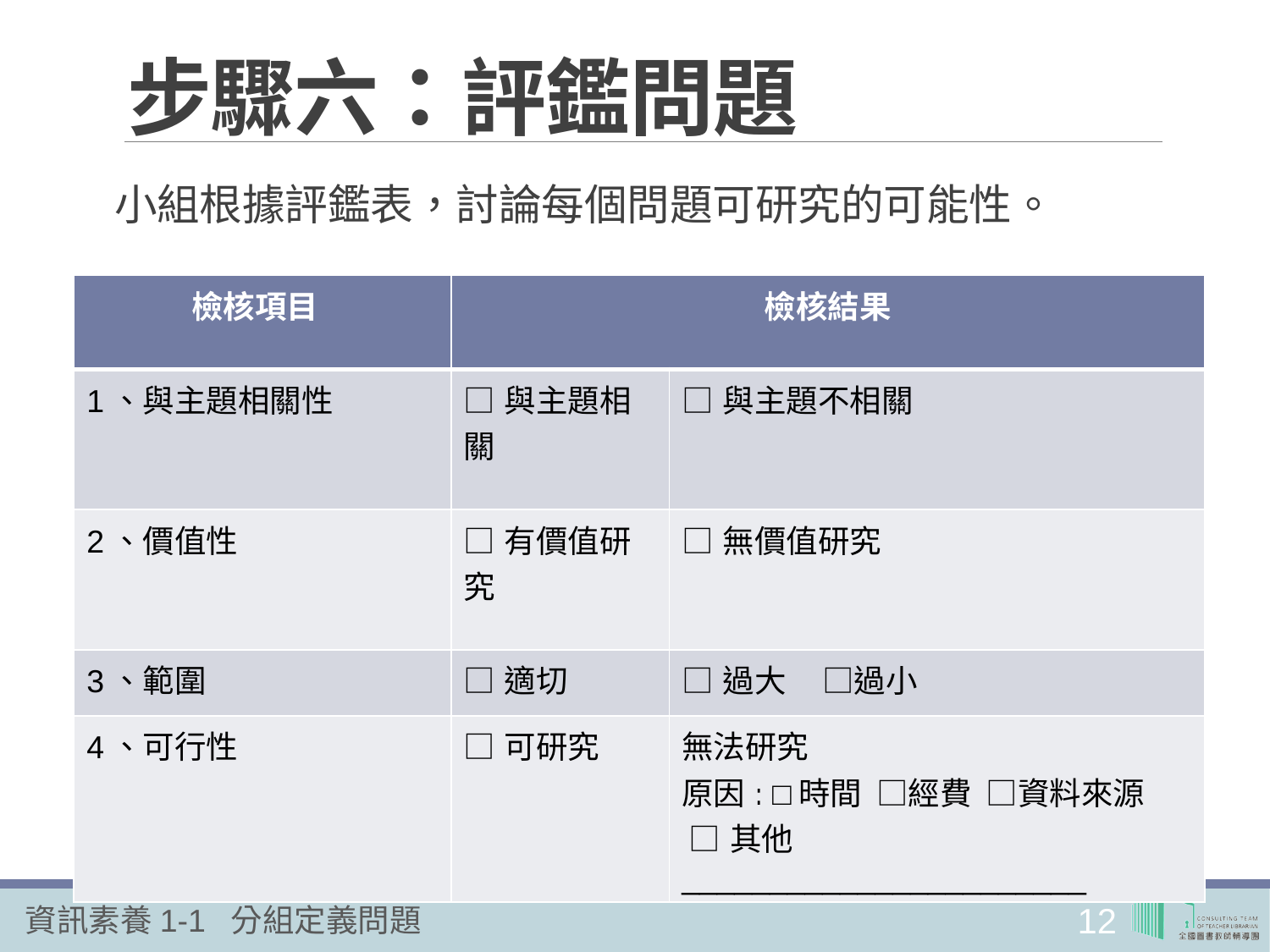

# 步驟六：評鑑問題
小組根據評鑑表，討論每個問題可研究的可能性。

| 檢核項目 | 檢核結果 |  |
| --- | --- | --- |
| 1、與主題相關性 | □與主題相關 | □與主題不相關 |
| 2、價值性 | □有價值研究 | □無價值研究 |
| 3、範圍 | □適切 | □過大 □過小 |
| 4、可行性 | □可研究 | 無法研究 原因: □時間 □經費 □資料來源 □其他\_\_\_\_\_\_\_\_\_\_\_\_\_\_\_\_\_\_\_\_\_\_\_ |